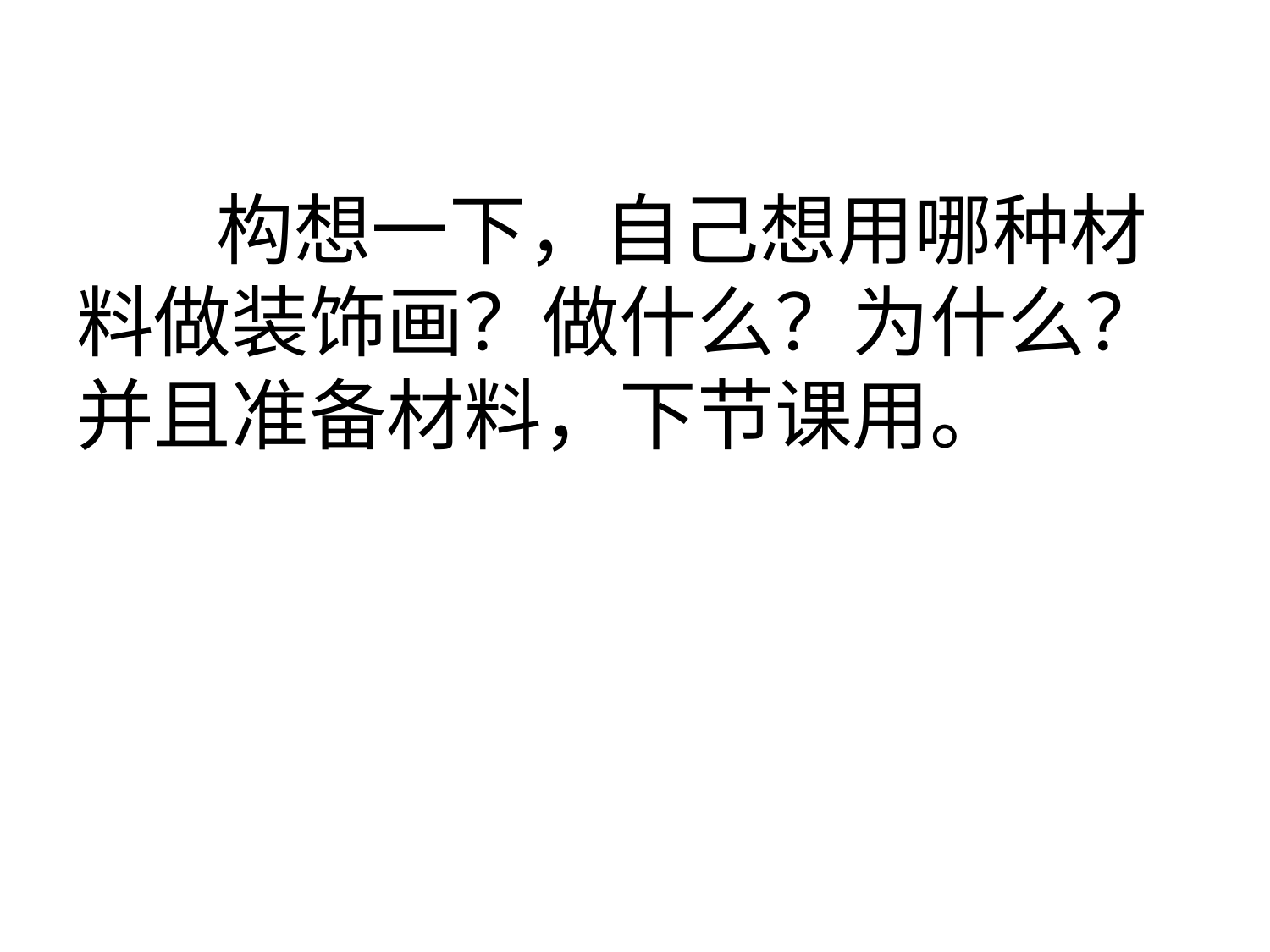

# 构想一下，自己想用哪种材料做装饰画？做什么？为什么？并且准备材料，下节课用。